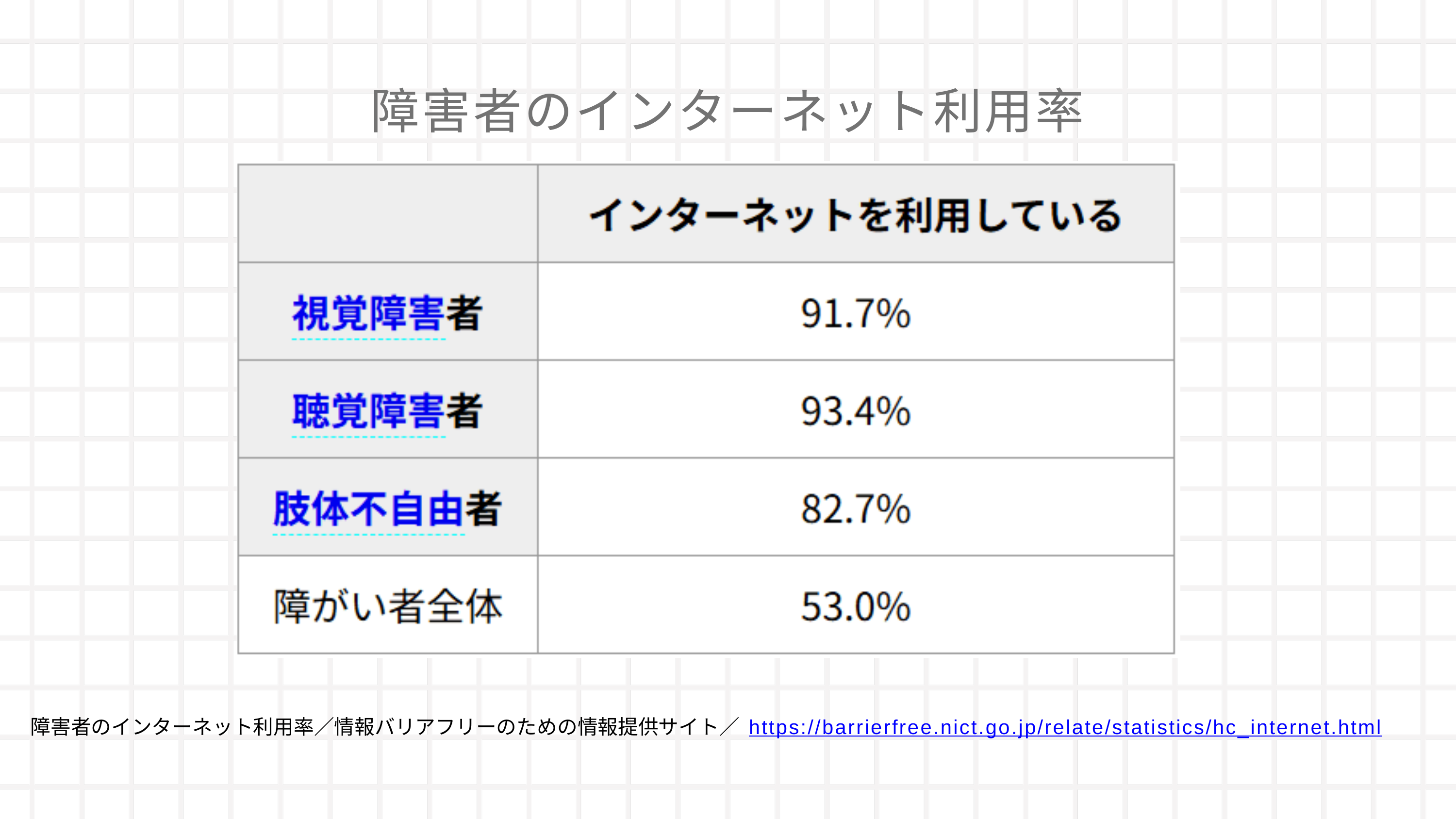

障害者のインターネット利用率

障害者のインターネット利用率／情報バリアフリーのための情報提供サイト／ https://barrierfree.nict.go.jp/relate/statistics/hc_internet.html